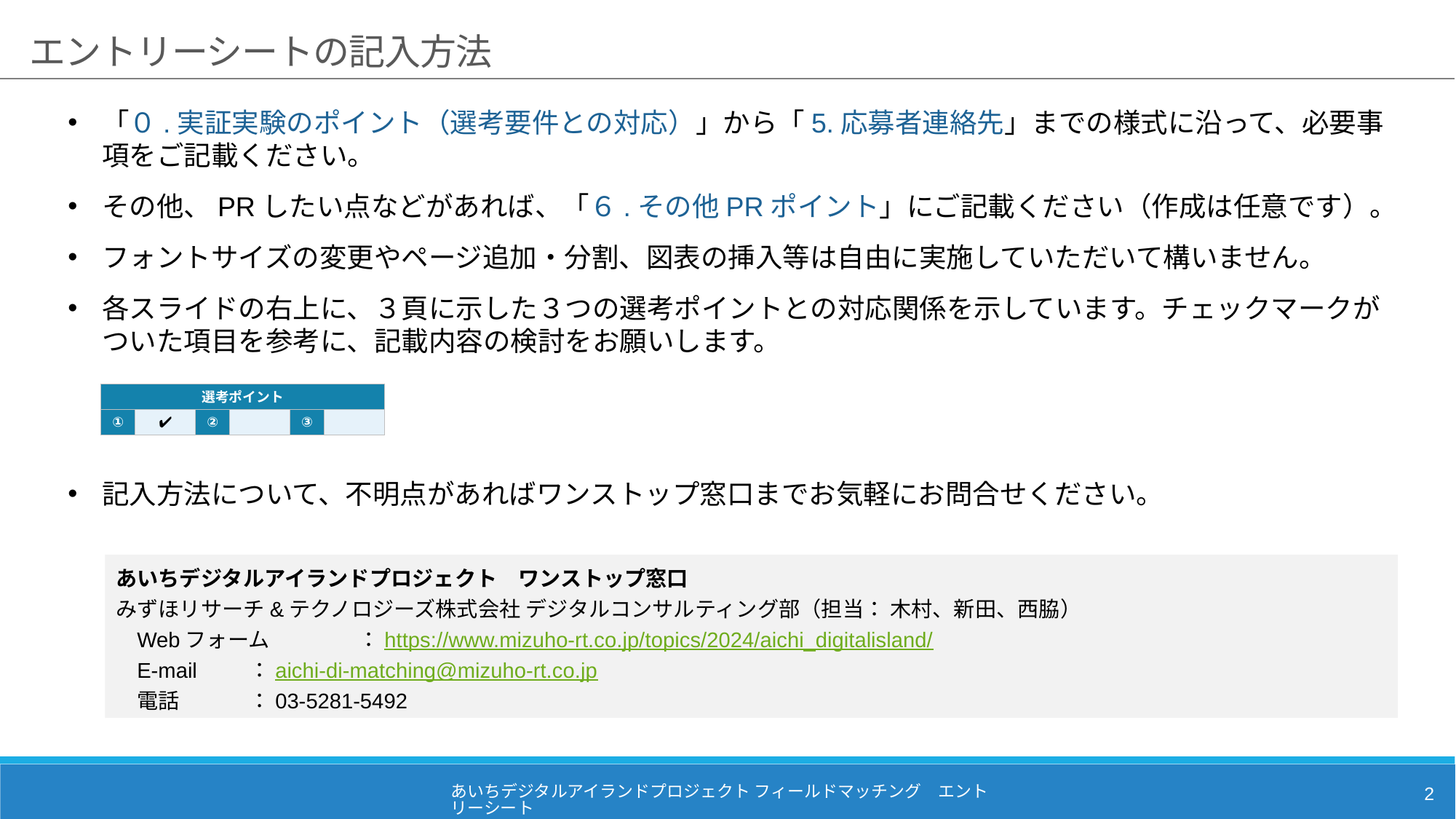

# エントリーシートの記入方法
「０.実証実験のポイント（選考要件との対応）」から「5.応募者連絡先」までの様式に沿って、必要事項をご記載ください。
その他、PRしたい点などがあれば、「６.その他PRポイント」にご記載ください（作成は任意です）。
フォントサイズの変更やページ追加・分割、図表の挿入等は自由に実施していただいて構いません。
各スライドの右上に、３頁に示した３つの選考ポイントとの対応関係を示しています。チェックマークがついた項目を参考に、記載内容の検討をお願いします。

記入方法について、不明点があればワンストップ窓口までお気軽にお問合せください。
| 選考ポイント |  |  |  |  |  |
| --- | --- | --- | --- | --- | --- |
| ① | ✔ | ② |  | ③ |  |
あいちデジタルアイランドプロジェクト　ワンストップ窓口
みずほリサーチ&テクノロジーズ株式会社 デジタルコンサルティング部（担当： 木村、新田、西脇）
Webフォーム	：https://www.mizuho-rt.co.jp/topics/2024/aichi_digitalisland/
E-mail	：aichi-di-matching@mizuho-rt.co.jp
電話	：03-5281-5492
あいちデジタルアイランドプロジェクト フィールドマッチング　エントリーシート
2